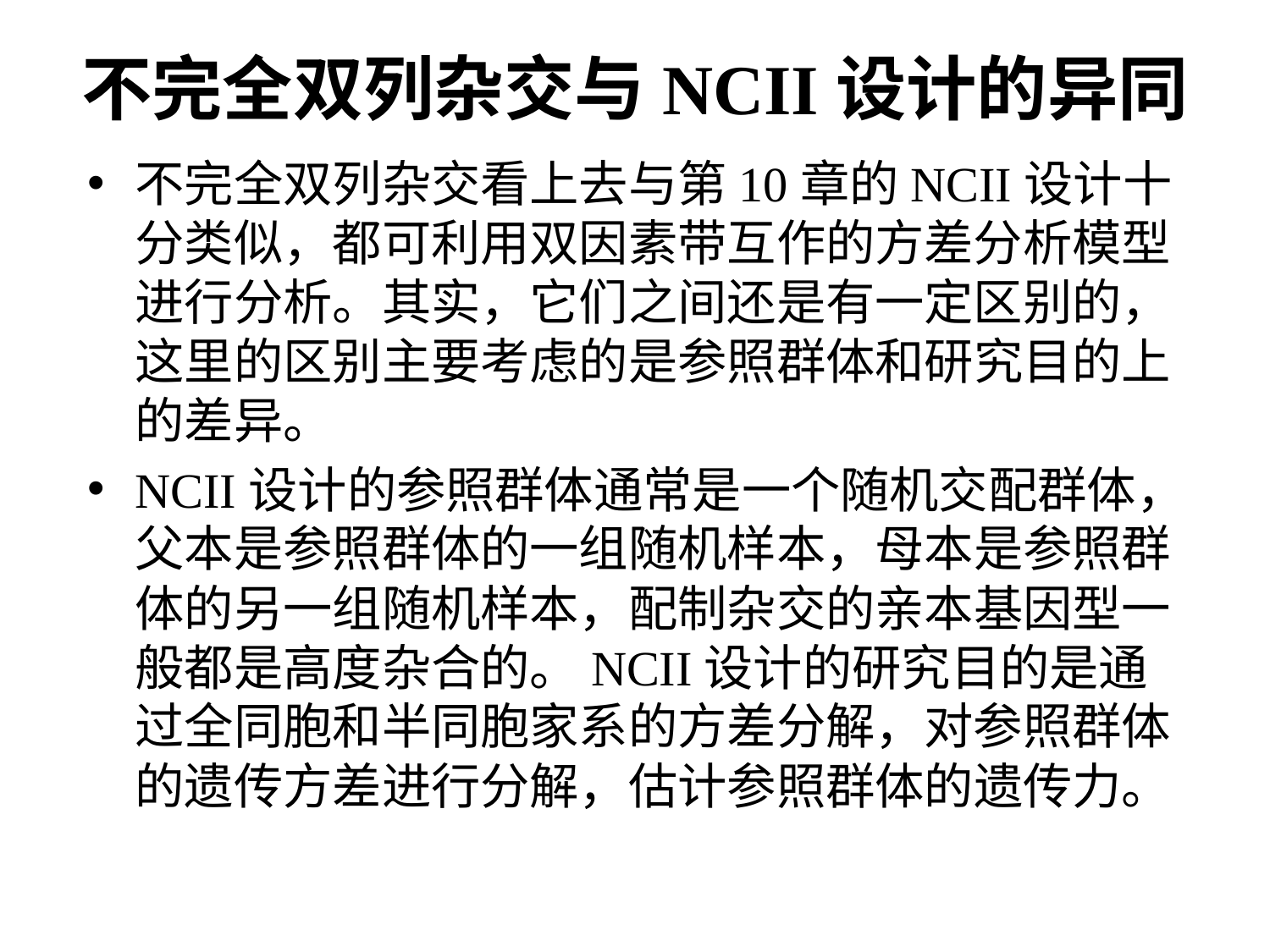

# 不完全双列杂交与NCII设计的异同
不完全双列杂交看上去与第10章的NCII设计十分类似，都可利用双因素带互作的方差分析模型进行分析。其实，它们之间还是有一定区别的，这里的区别主要考虑的是参照群体和研究目的上的差异。
NCII设计的参照群体通常是一个随机交配群体，父本是参照群体的一组随机样本，母本是参照群体的另一组随机样本，配制杂交的亲本基因型一般都是高度杂合的。NCII设计的研究目的是通过全同胞和半同胞家系的方差分解，对参照群体的遗传方差进行分解，估计参照群体的遗传力。